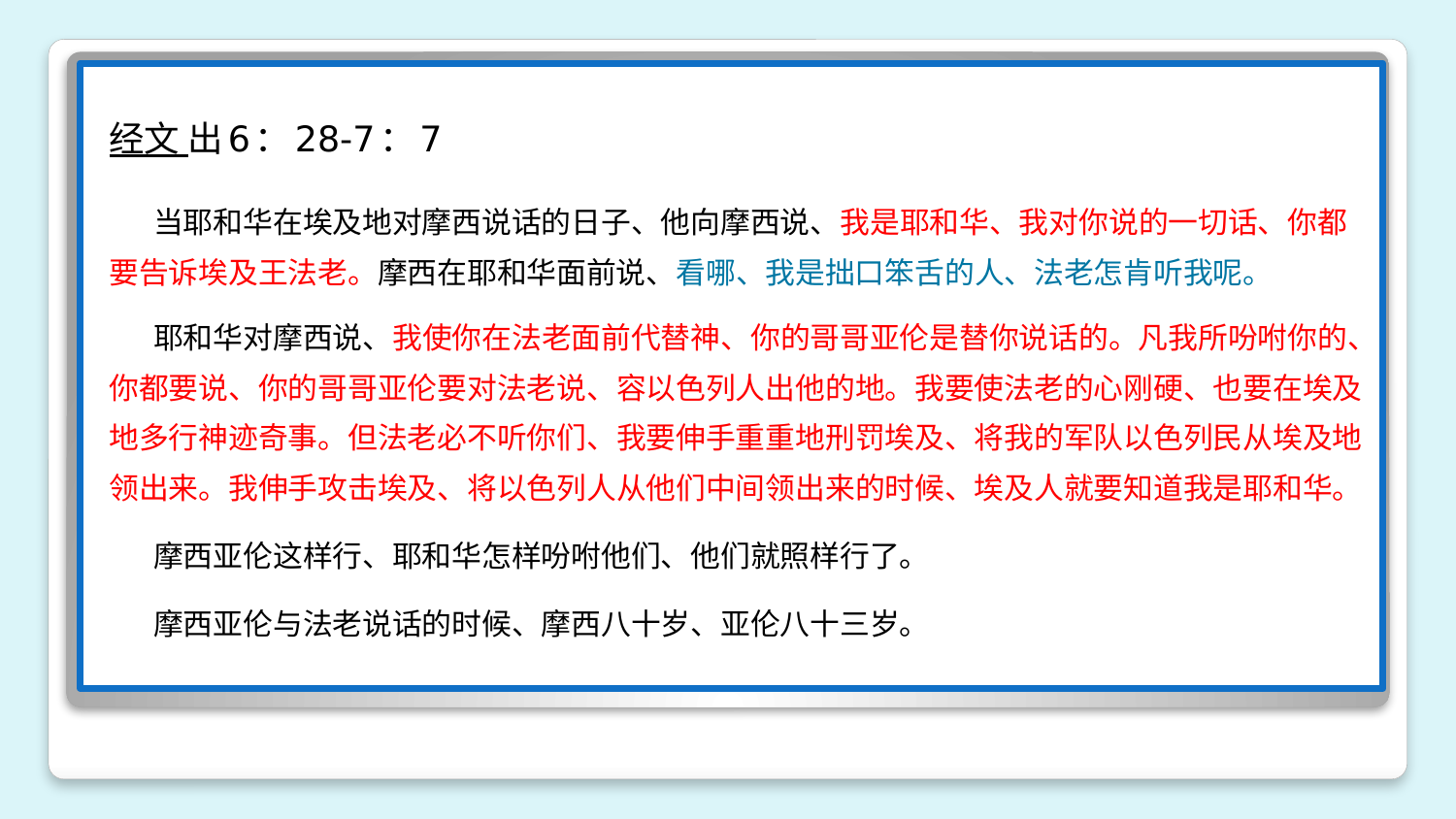

经文 出6：28-7：7

      当耶和华在埃及地对摩西说话的日子、他向摩西说、我是耶和华、我对你说的一切话、你都要告诉埃及王法老。摩西在耶和华面前说、看哪、我是拙口笨舌的人、法老怎肯听我呢。
      耶和华对摩西说、我使你在法老面前代替神、你的哥哥亚伦是替你说话的。凡我所吩咐你的、你都要说、你的哥哥亚伦要对法老说、容以色列人出他的地。我要使法老的心刚硬、也要在埃及地多行神迹奇事。但法老必不听你们、我要伸手重重地刑罚埃及、将我的军队以色列民从埃及地领出来。我伸手攻击埃及、将以色列人从他们中间领出来的时候、埃及人就要知道我是耶和华。

      摩西亚伦这样行、耶和华怎样吩咐他们、他们就照样行了。

      摩西亚伦与法老说话的时候、摩西八十岁、亚伦八十三岁。